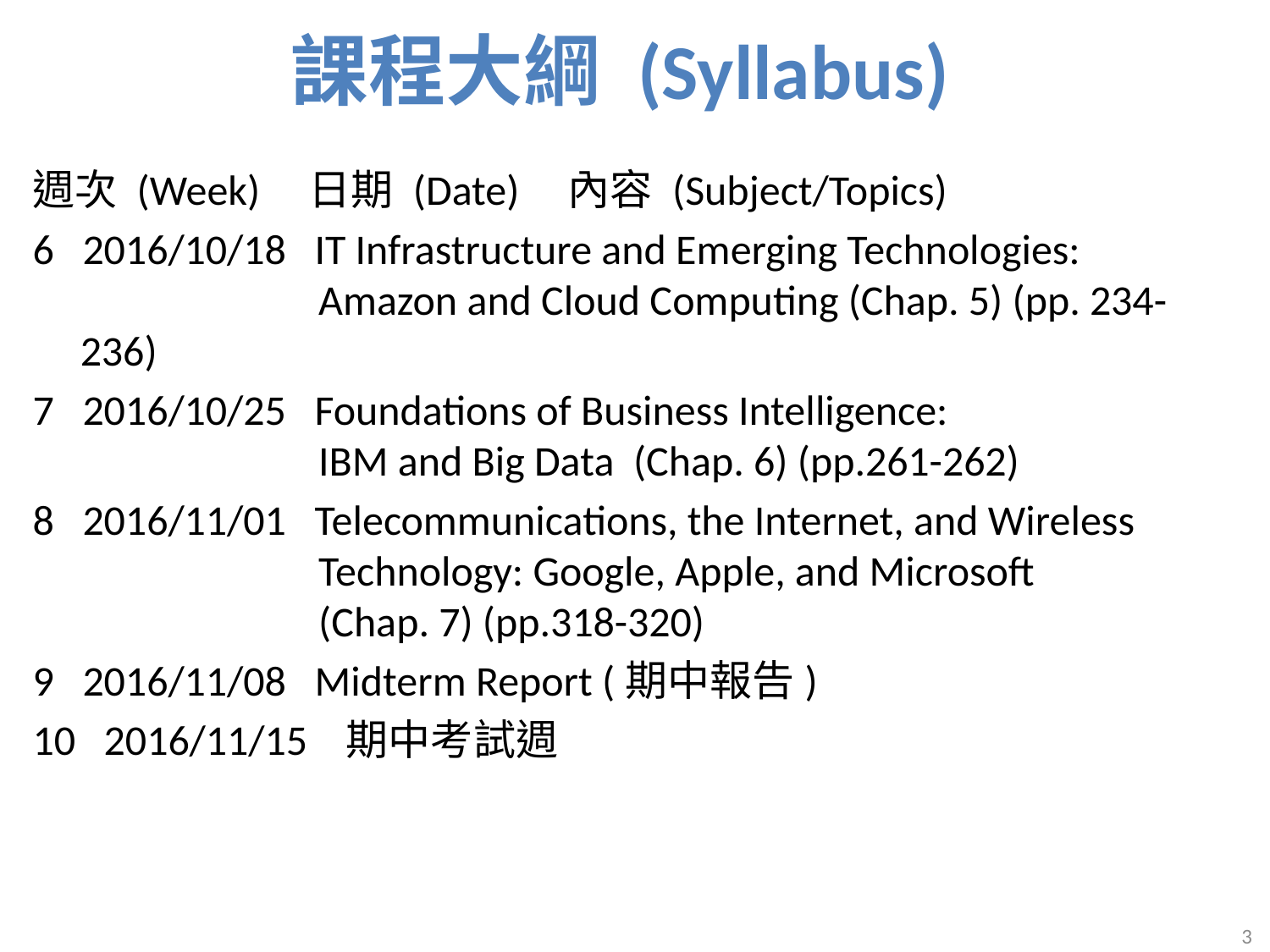

課程大綱 (Syllabus)
週次 (Week)    日期 (Date)    內容 (Subject/Topics)
6   2016/10/18   IT Infrastructure and Emerging Technologies:
                         Amazon and Cloud Computing (Chap. 5) (pp. 234-236)
7   2016/10/25   Foundations of Business Intelligence:
                         IBM and Big Data  (Chap. 6) (pp.261-262)
8   2016/11/01   Telecommunications, the Internet, and Wireless
                         Technology: Google, Apple, and Microsoft
                         (Chap. 7) (pp.318-320)
9   2016/11/08   Midterm Report (期中報告)
10   2016/11/15   期中考試週
3